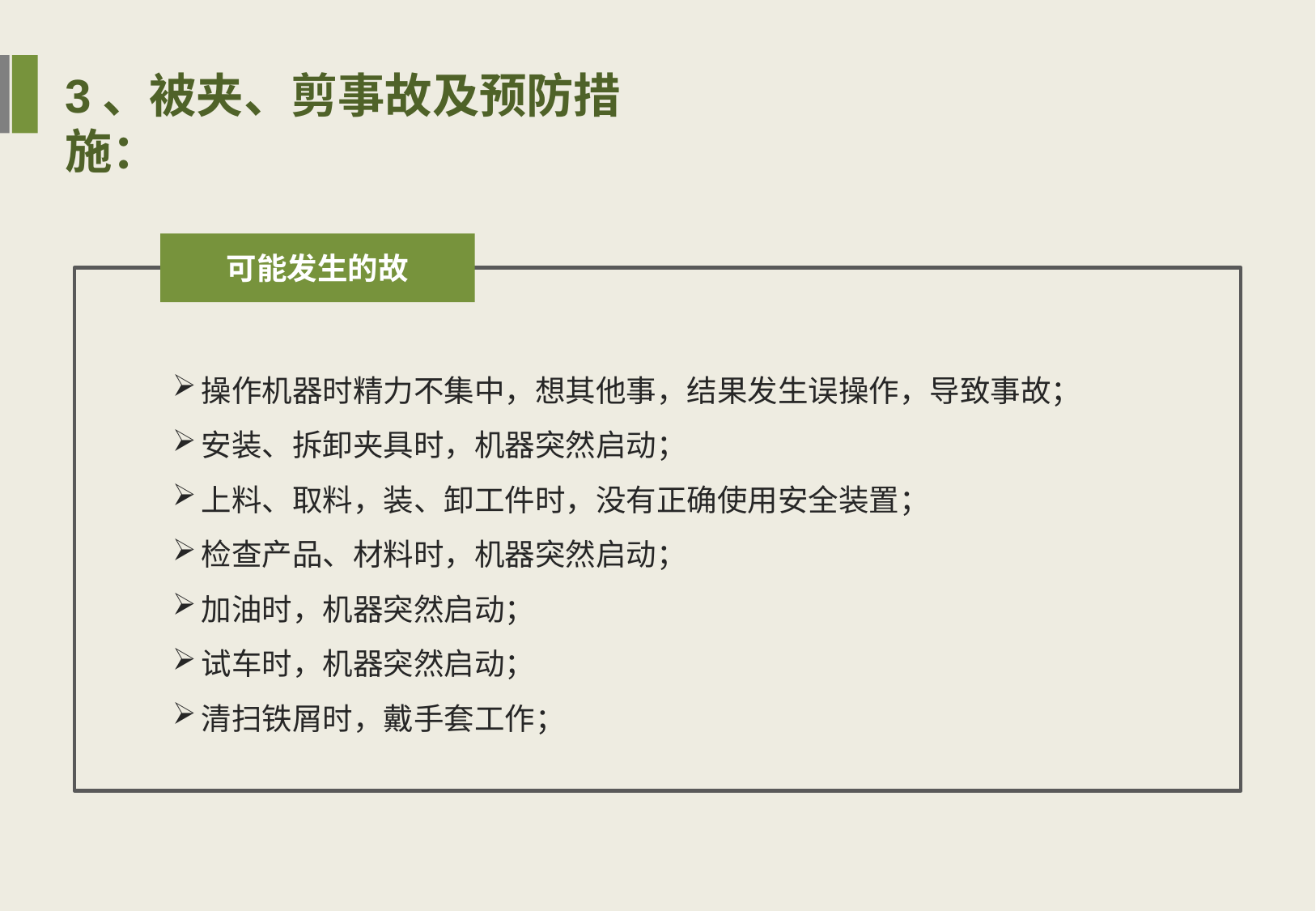

3、被夹、剪事故及预防措施：

可能发生的故

操作机器时精力不集中，想其他事，结果发生误操作，导致事故；
安装、拆卸夹具时，机器突然启动；
上料、取料，装、卸工件时，没有正确使用安全装置；
检查产品、材料时，机器突然启动；
加油时，机器突然启动；
试车时，机器突然启动；
清扫铁屑时，戴手套工作；